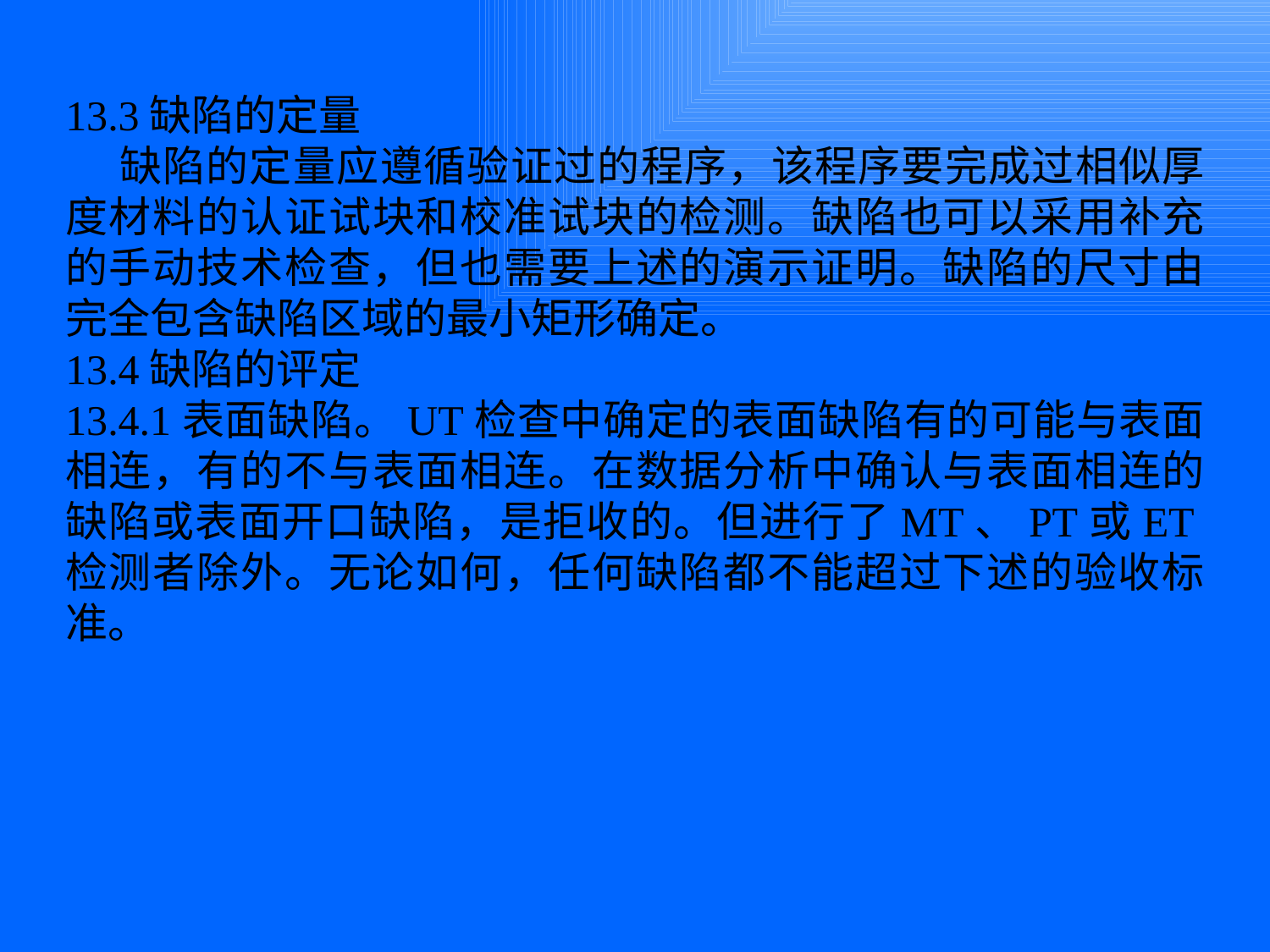

13.3缺陷的定量
    缺陷的定量应遵循验证过的程序，该程序要完成过相似厚度材料的认证试块和校准试块的检测。缺陷也可以采用补充的手动技术检查，但也需要上述的演示证明。缺陷的尺寸由完全包含缺陷区域的最小矩形确定。
13.4缺陷的评定
13.4.1表面缺陷。UT检查中确定的表面缺陷有的可能与表面相连，有的不与表面相连。在数据分析中确认与表面相连的缺陷或表面开口缺陷，是拒收的。但进行了MT、PT或ET检测者除外。无论如何，任何缺陷都不能超过下述的验收标准。